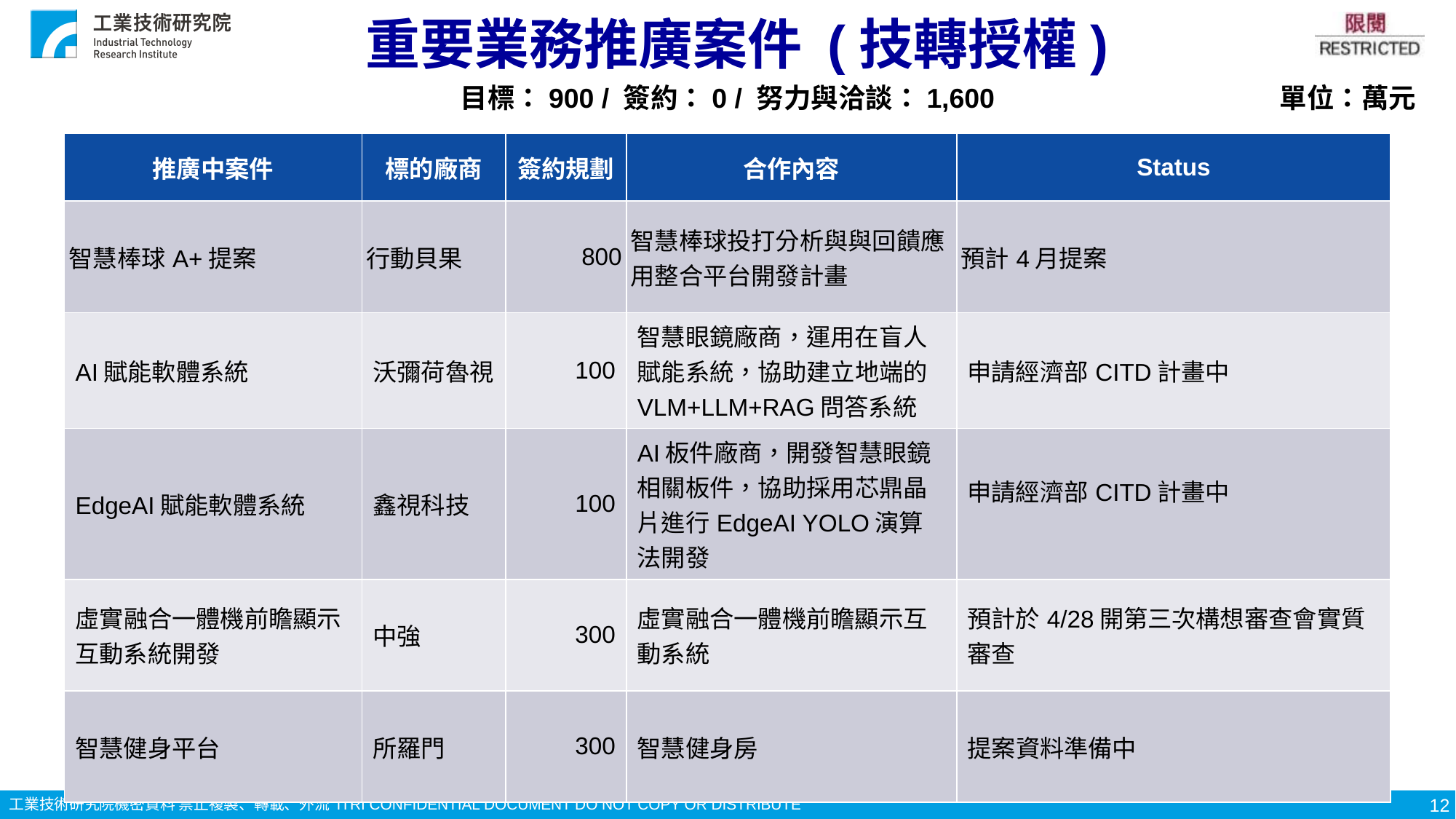

# 重要業務推廣案件 (技轉授權)
目標：900 / 簽約：0 / 努力與洽談：1,600
單位：萬元
| 推廣中案件 | 標的廠商 | 簽約規劃 | 合作內容 | Status |
| --- | --- | --- | --- | --- |
| 智慧棒球A+提案 | 行動貝果 | 800 | 智慧棒球投打分析與與回饋應用整合平台開發計畫 | 預計4月提案 |
| AI賦能軟體系統​ | 沃彌​荷魯視​ | 100 | 智慧眼鏡廠商，運用在盲人賦能系統，協助建立地端的VLM+LLM+RAG問答系統​ | 申請經濟部CITD計畫中​ |
| EdgeAI賦能軟體系統​ | 鑫視科技​ | 100​ | AI板件廠商，開發智慧眼鏡相關板件，協助採用芯鼎晶片進行EdgeAI YOLO演算法開發​ | 申請經濟部CITD計畫中​ ​ |
| 虛實融合一體機前瞻顯示互動系統開發 | 中強 | 300 | 虛實融合一體機前瞻顯示互動系統 | 預計於4/28開第三次構想審查會實質審查 |
| 智慧健身平台 | 所羅門 | 300 | 智慧健身房 | 提案資料準備中 |
12